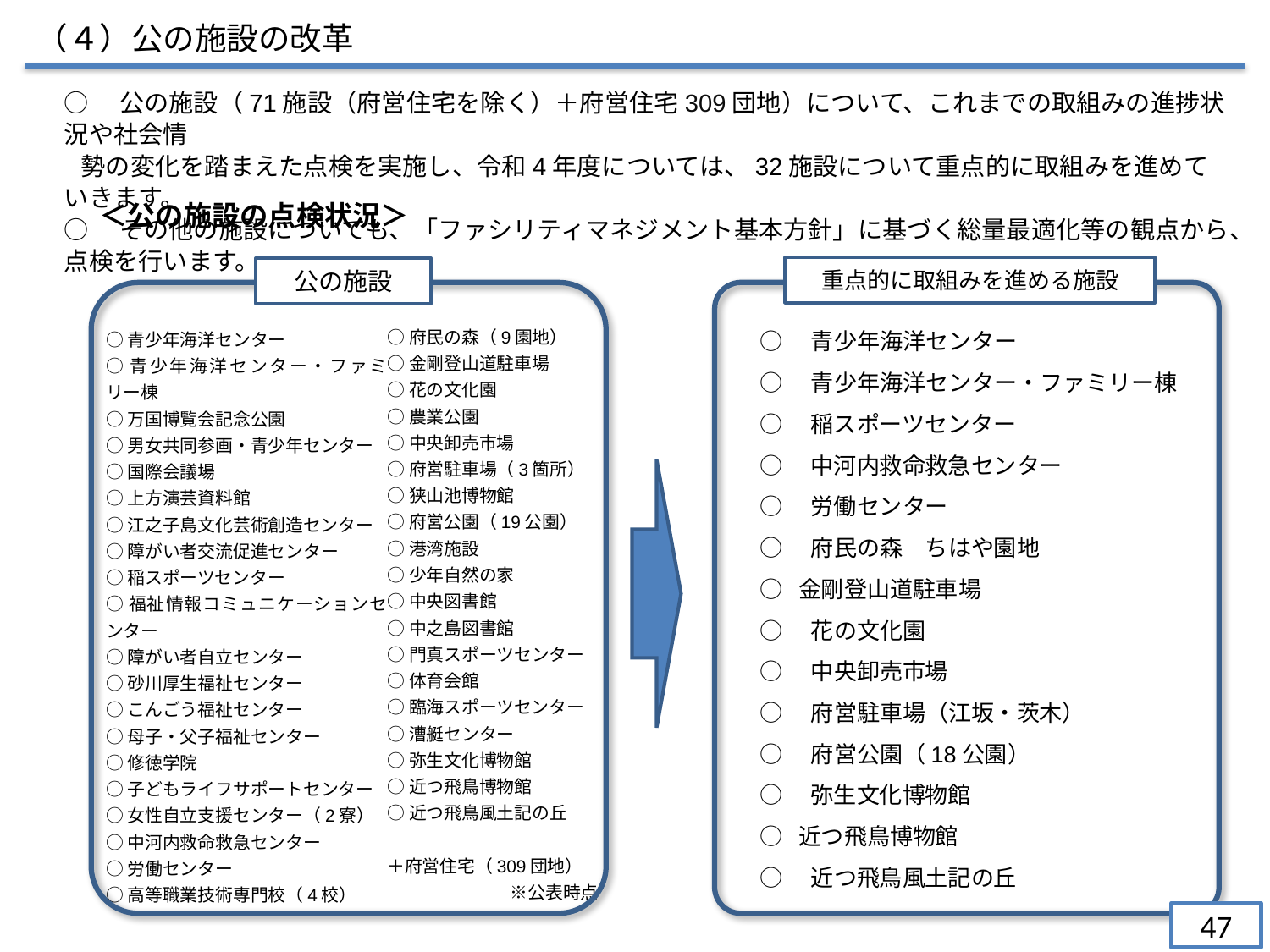

（４）公の施設の改革
○　公の施設（71施設（府営住宅を除く）＋府営住宅309団地）について、これまでの取組みの進捗状況や社会情
  勢の変化を踏まえた点検を実施し、令和4年度については、32施設について重点的に取組みを進めていきます。
○　その他の施設についても、「ファシリティマネジメント基本方針」に基づく総量最適化等の観点から、点検を行います。
　　＜公の施設の点検状況＞
重点的に取組みを進める施設
公の施設

○府民の森（9園地）
○金剛登山道駐車場
○花の文化園
○農業公園
○中央卸売市場
○府営駐車場（3箇所）
○狭山池博物館
○府営公園（19公園）
○港湾施設
○少年自然の家
○中央図書館
○中之島図書館
○門真スポーツセンター
○体育会館
○臨海スポーツセンター
○漕艇センター
○弥生文化博物館
○近つ飛鳥博物館
○近つ飛鳥風土記の丘

＋府営住宅（309団地）
　　　　　　　※公表時点

○青少年海洋センター
○青少年海洋センター・ファミリー棟
○万国博覧会記念公園
○男女共同参画・青少年センター
○国際会議場
○上方演芸資料館
○江之子島文化芸術創造センター
○障がい者交流促進センター
○稲スポーツセンター
○福祉情報コミュニケーションセンター
○障がい者自立センター
○砂川厚生福祉センター
○こんごう福祉センター
○母子・父子福祉センター
○修徳学院
○子どもライフサポートセンター
○女性自立支援センター（2寮）
○中河内救命救急センター
○労働センター
○高等職業技術専門校（4校）

○　青少年海洋センター
○　青少年海洋センター・ファミリー棟
○　稲スポーツセンター
○　中河内救命救急センター
○　労働センター
○　府民の森　ちはや園地
○  金剛登山道駐車場
○　花の文化園
○　中央卸売市場
○　府営駐車場（江坂・茨木）
○　府営公園（18公園）
○　弥生文化博物館
○  近つ飛鳥博物館
○　近つ飛鳥風土記の丘

47